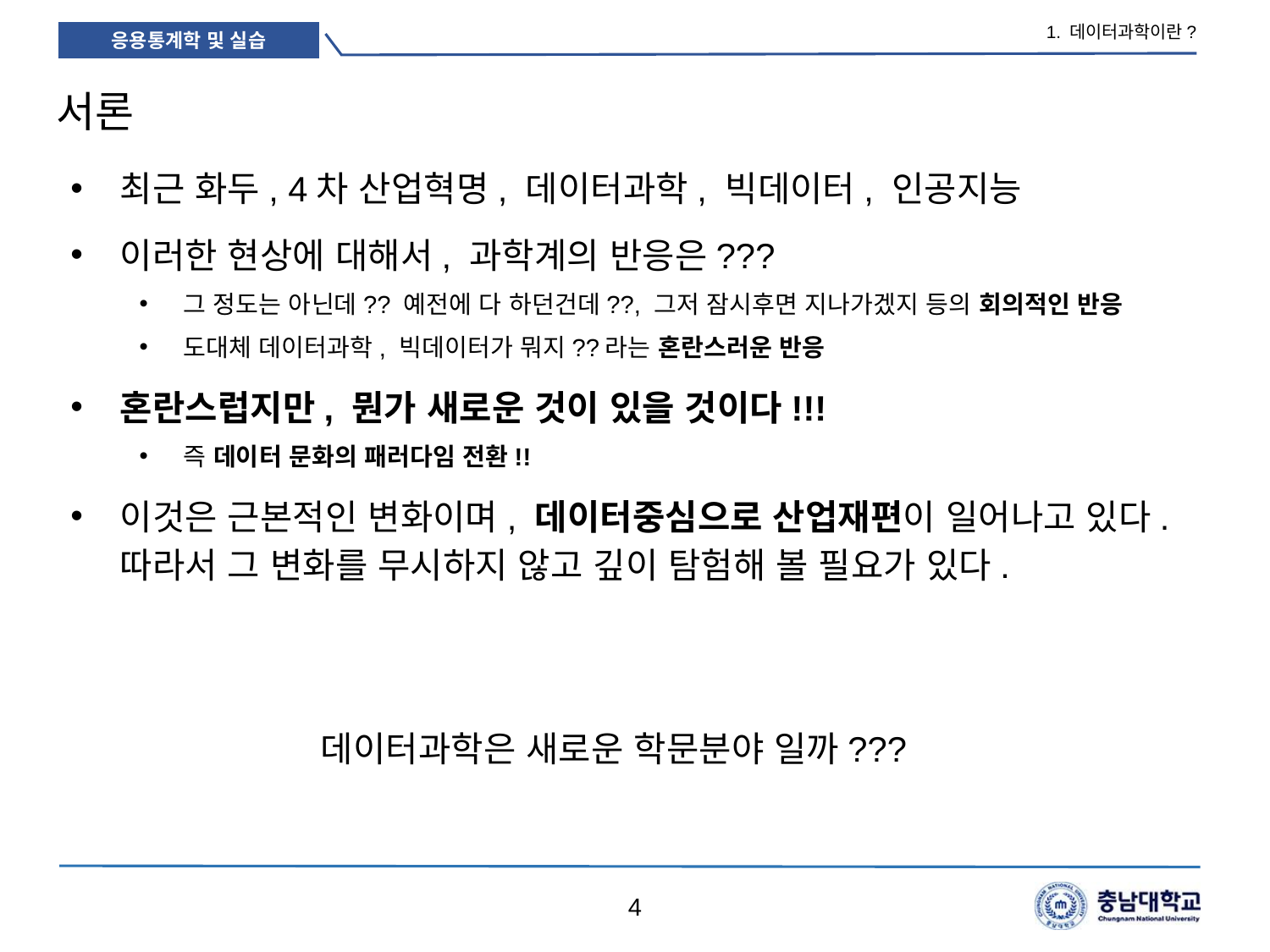

1. 데이터과학이란?
# 서론
최근 화두, 4차 산업혁명, 데이터과학, 빅데이터, 인공지능
이러한 현상에 대해서, 과학계의 반응은???
그 정도는 아닌데?? 예전에 다 하던건데??, 그저 잠시후면 지나가겠지 등의 회의적인 반응
도대체 데이터과학, 빅데이터가 뭐지??라는 혼란스러운 반응
혼란스럽지만, 뭔가 새로운 것이 있을 것이다!!!
즉 데이터 문화의 패러다임 전환!!
이것은 근본적인 변화이며, 데이터중심으로 산업재편이 일어나고 있다. 따라서 그 변화를 무시하지 않고 깊이 탐험해 볼 필요가 있다.
데이터과학은 새로운 학문분야 일까???
4